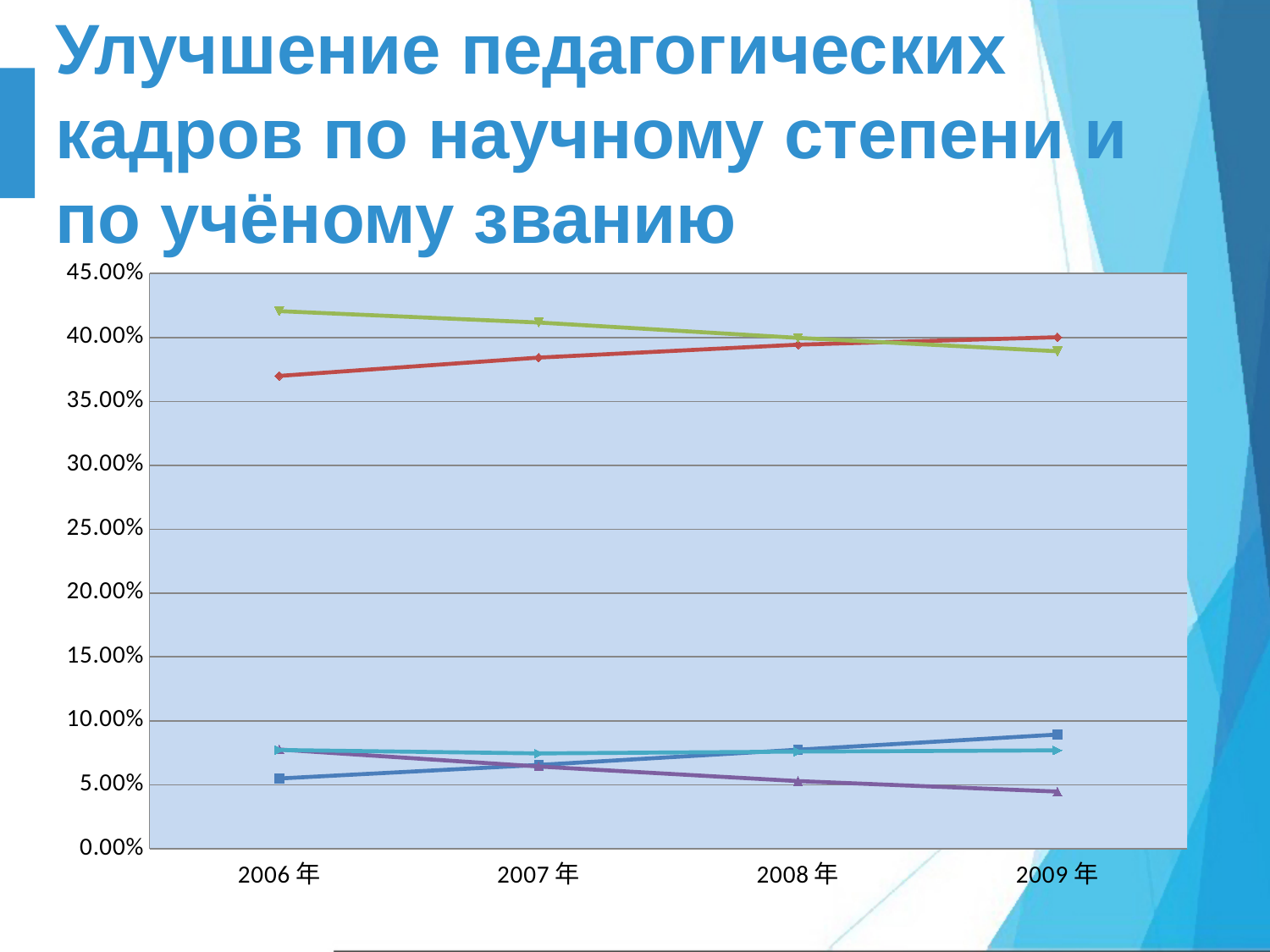

# Улучшение педагогических кадров по научному степени и по учёному званию

### Chart

| Category | 中学高级 | 中学一级 | 中学二级 | 中学三级 | 未评职称 |
|---|---|---|---|---|---|
| 2006年 | 0.054859559842134434 | 0.36988582899217387 | 0.42059091433555584 | 0.07753537968256287 | 0.07712831714758096 |
| 2007年 | 0.06542574840898215 | 0.38420894809409273 | 0.4116526569793096 | 0.06422109139395707 | 0.0744915551236615 |
| 2008年 | 0.07735781954659698 | 0.3943264021308231 | 0.3996541965555858 | 0.05279745149671702 | 0.07586413027028682 |
| 2009年 | 0.08922237723960356 | 0.40015823307449017 | 0.3891723592299802 | 0.04459388679257156 | 0.07685314366336306 |